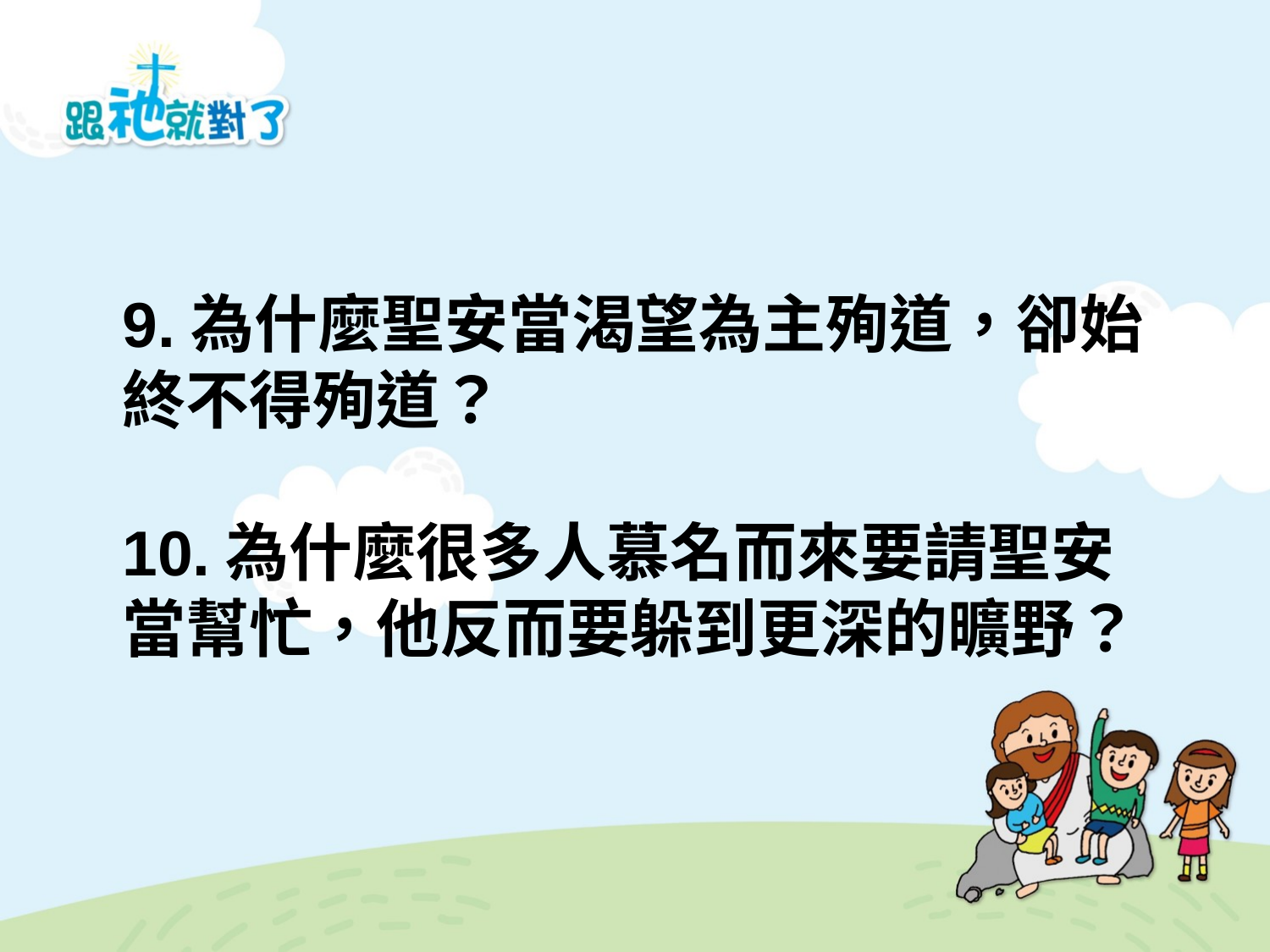

9.為什麼聖安當渴望為主殉道，卻始終不得殉道？

10.為什麼很多人慕名而來要請聖安當幫忙，他反而要躲到更深的曠野？